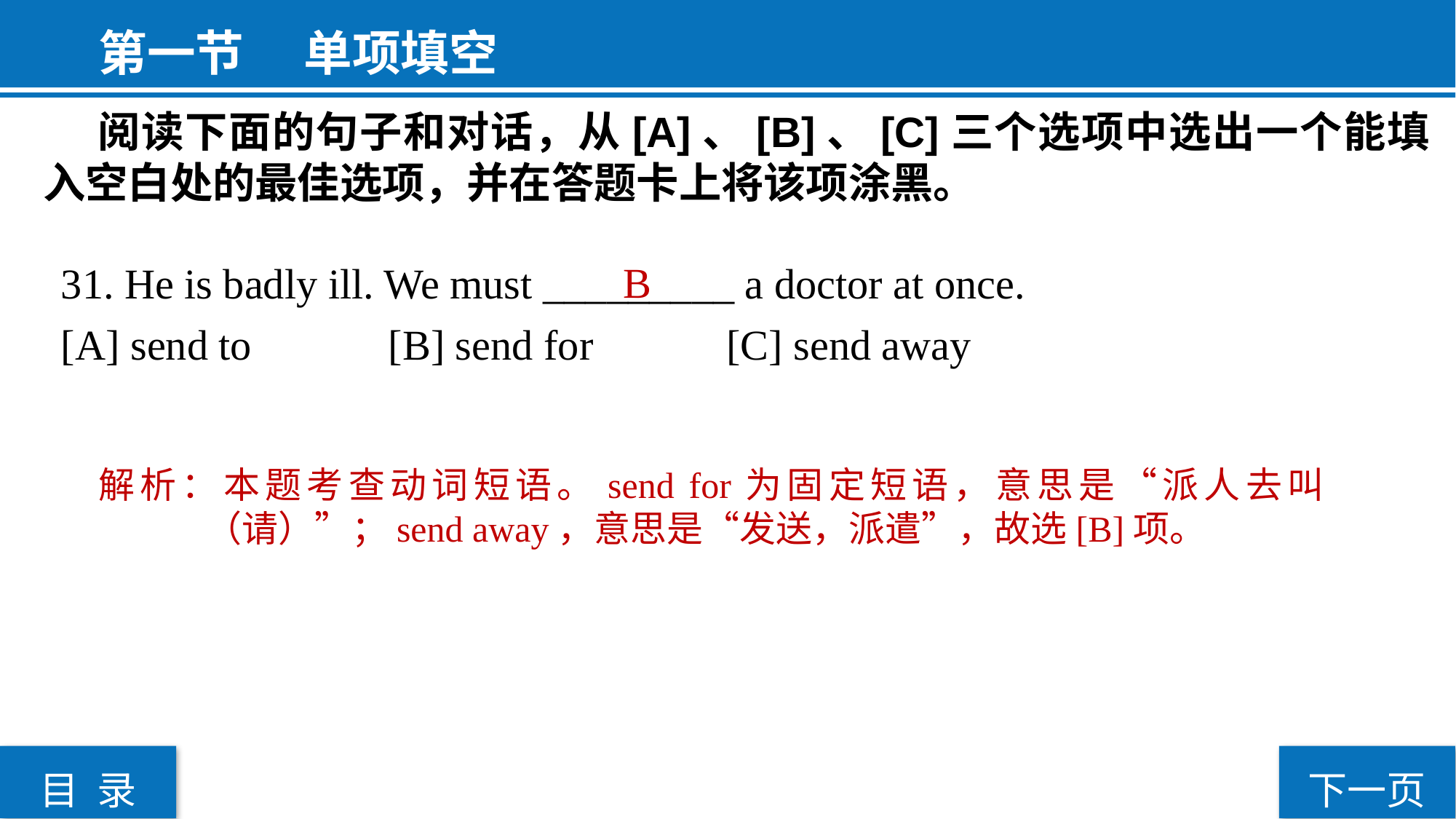

第一节  单项填空
    阅读下面的句子和对话，从[A]、[B]、[C]三个选项中选出一个能填入空白处的最佳选项，并在答题卡上将该项涂黑。
31. He is badly ill. We must _________ a doctor at once.
[A] send to 		[B] send for		 [C] send away
 B
解析：本题考查动词短语。send for为固定短语，意思是“派人去叫（请）”；send away，意思是“发送，派遣”，故选[B]项。